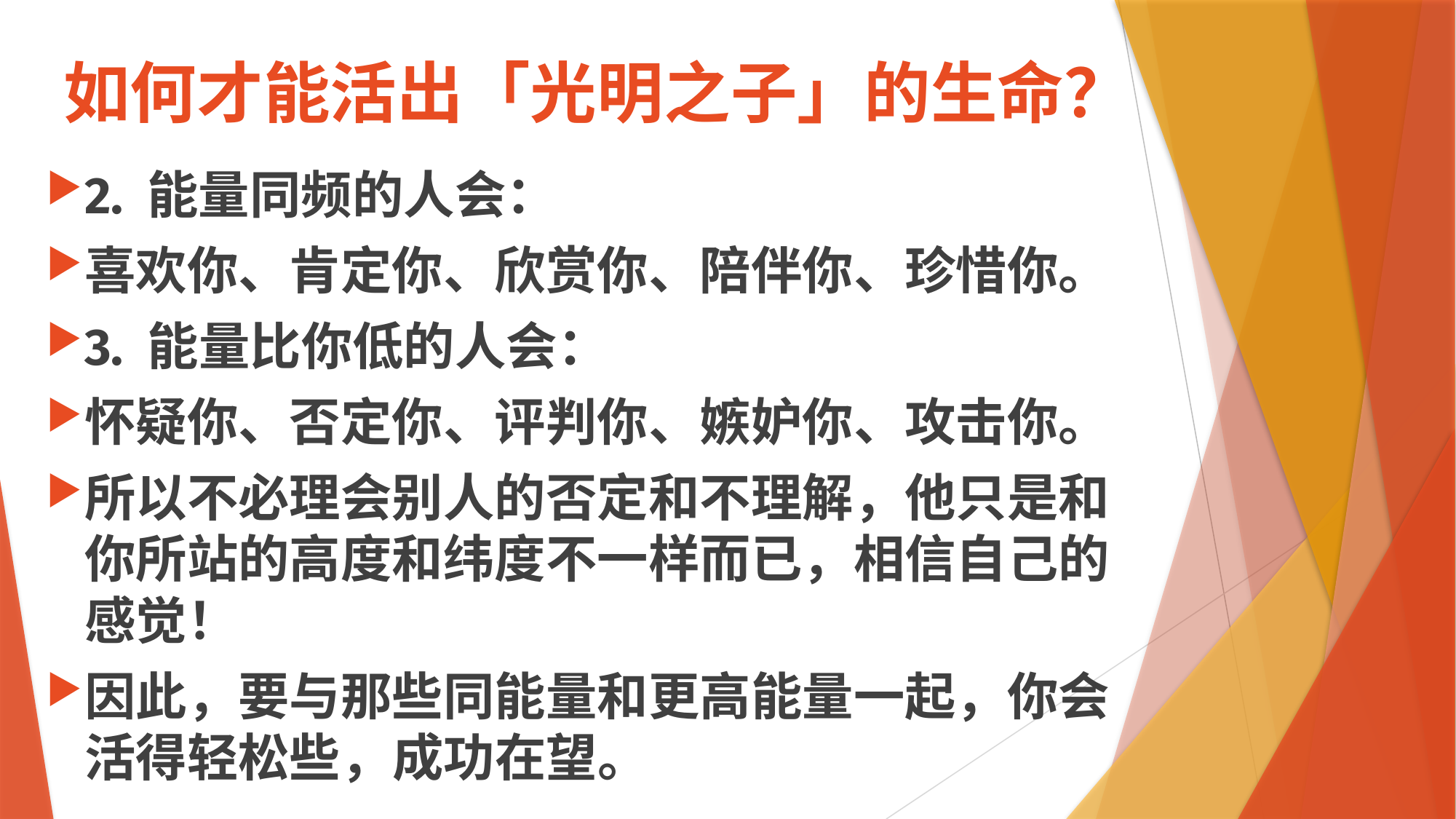

# 如何才能活出「光明之子」的生命？
2. 能量同频的人会：
喜欢你、肯定你、欣赏你、陪伴你、珍惜你。
3. 能量比你低的人会：
怀疑你、否定你、评判你、嫉妒你、攻击你。
所以不必理会别人的否定和不理解，他只是和你所站的高度和纬度不一样而已，相信自己的感觉！
因此，要与那些同能量和更高能量一起，你会活得轻松些，成功在望。